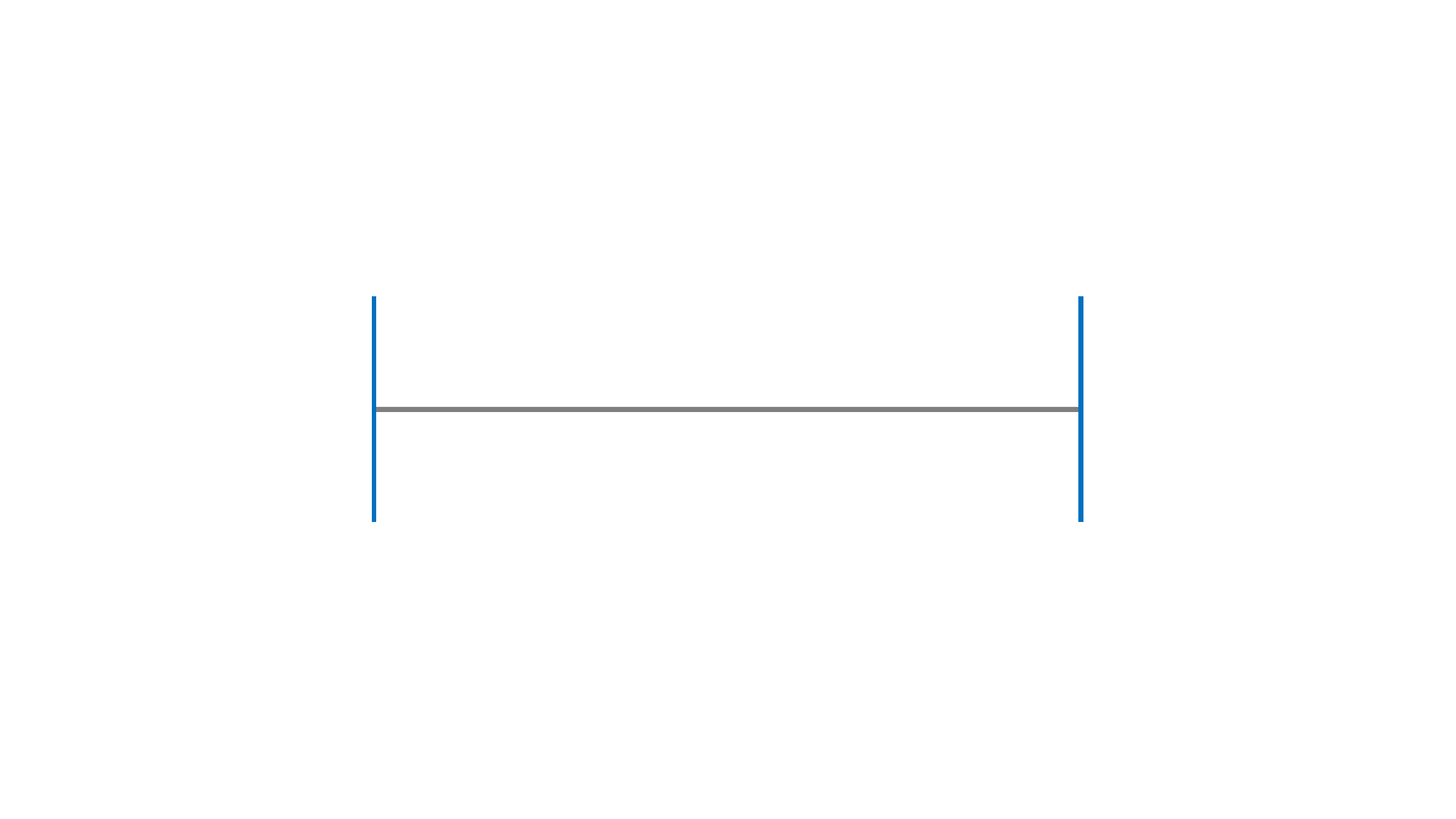

我们的愿景
我们的愿景

构建未来的商务生态系统
我们的愿景是让客户相会、
工作和生活在某某公司，并持续发展最少102年。